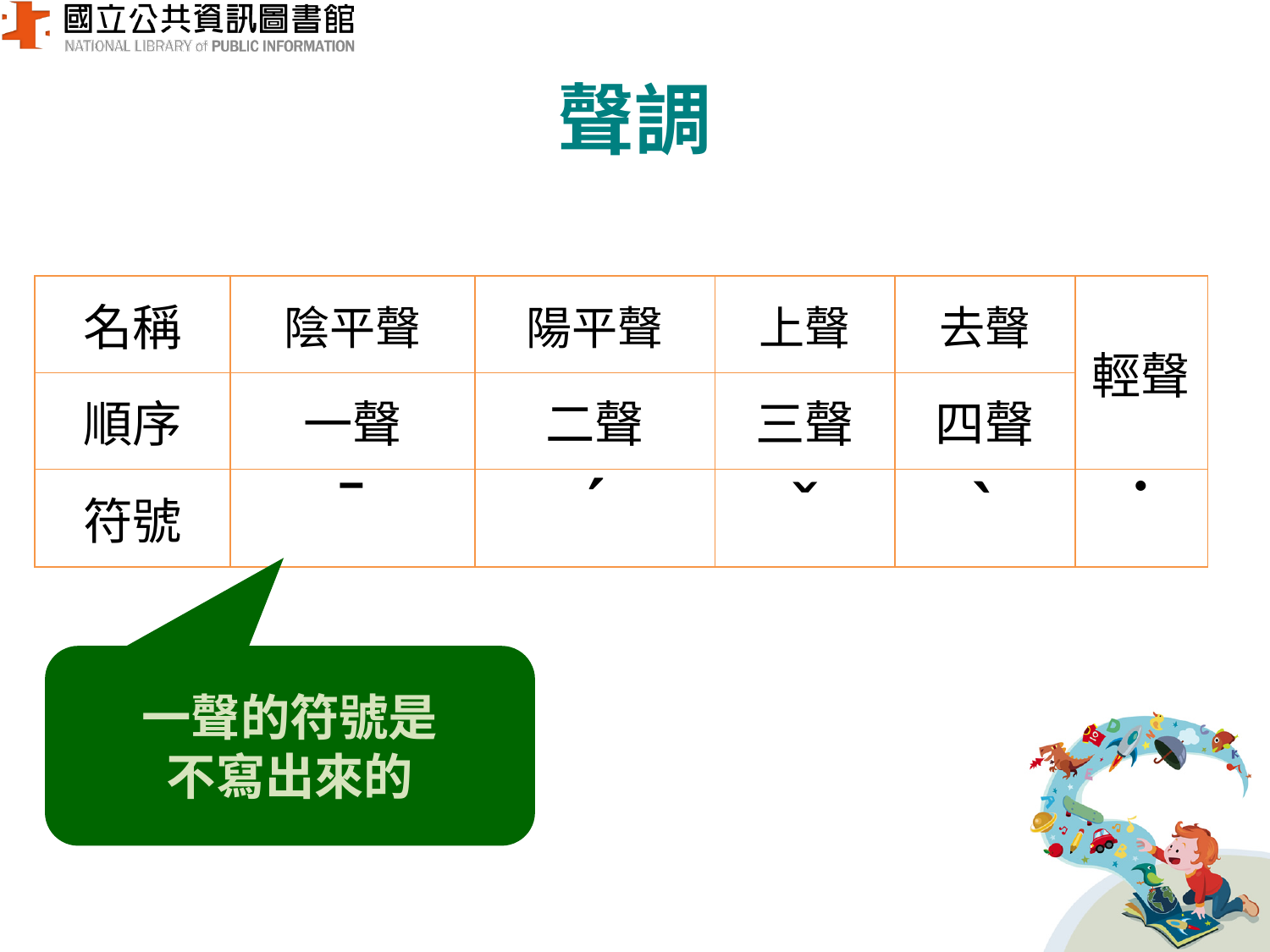

# 聲調
| 名稱 | 陰平聲 | 陽平聲 | 上聲 | 去聲 | 輕聲 |
| --- | --- | --- | --- | --- | --- |
| 順序 | 一聲 | 二聲 | 三聲 | 四聲 |  |
| 符號 | ˉ | ˊ | ˇ | ˋ | ˙ |
一聲的符號是
不寫出來的